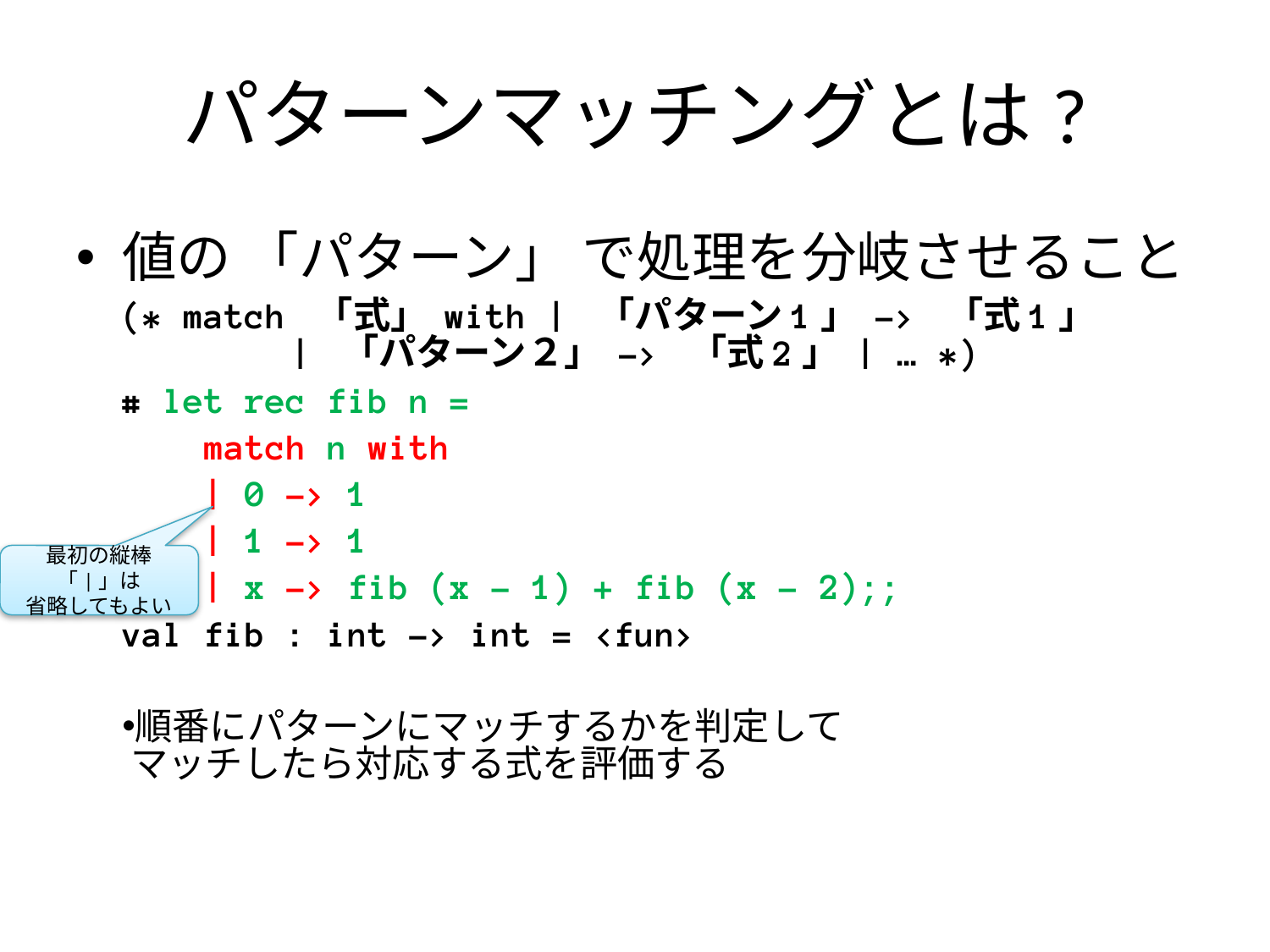

# パターンマッチングとは?
値の 「パターン」 で処理を分岐させること
(* match 「式」 with | 「パターン1」 -> 「式1」
                   | 「パターン２」 -> 「式2」 | … *)
# let rec fib n =
    match n with
    | 0 -> 1
    | 1 -> 1
    | x -> fib (x - 1) + fib (x – 2);;
val fib : int -> int = <fun>

順番にパターンにマッチするかを判定して
 マッチしたら対応する式を評価する
最初の縦棒「|」は
省略してもよい